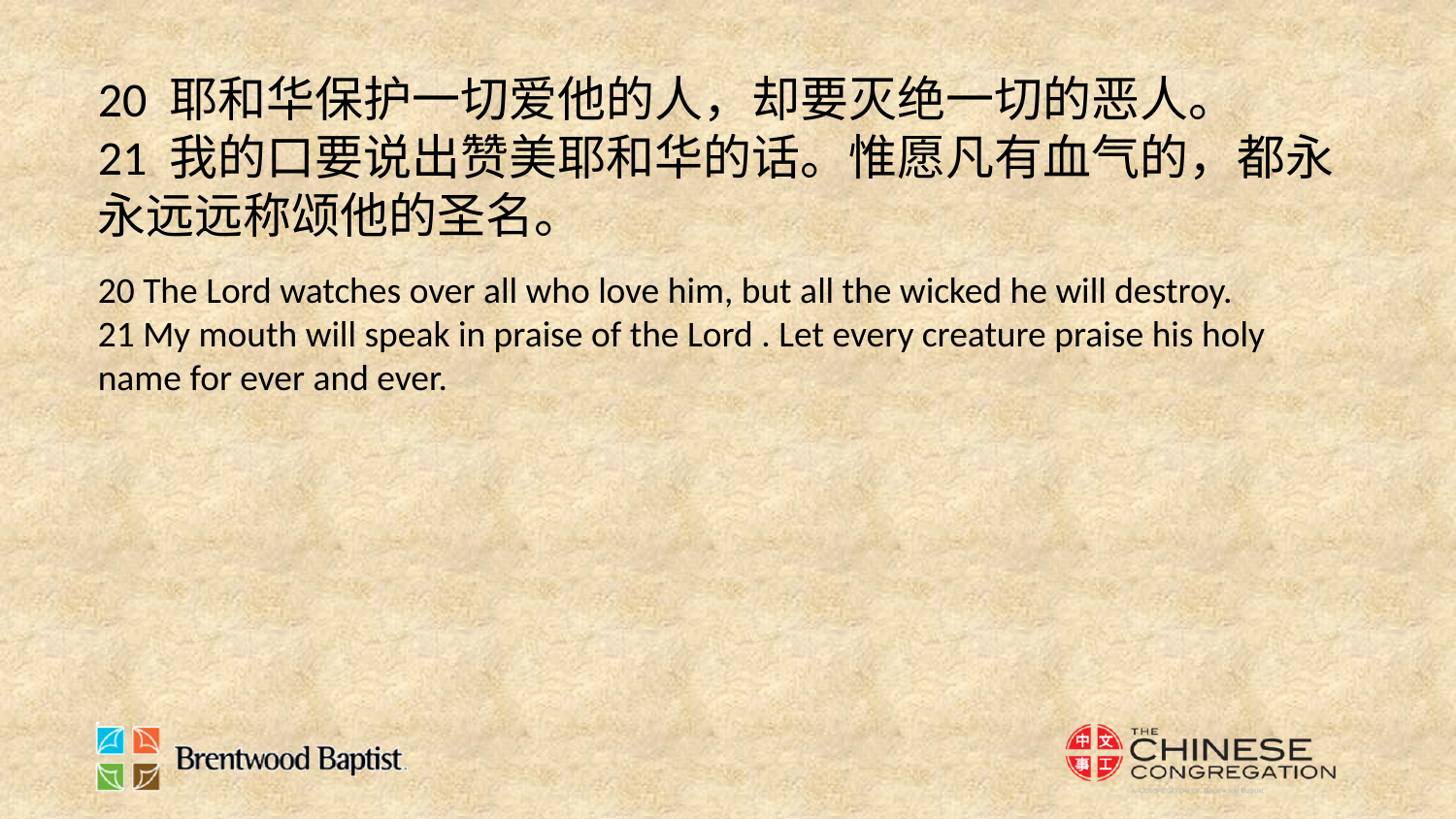

20 耶和华保护一切爱他的人，却要灭绝一切的恶人。
21 我的口要说出赞美耶和华的话。惟愿凡有血气的，都永永远远称颂他的圣名。

20 The Lord watches over all who love him, but all the wicked he will destroy.
21 My mouth will speak in praise of the Lord . Let every creature praise his holy name for ever and ever.